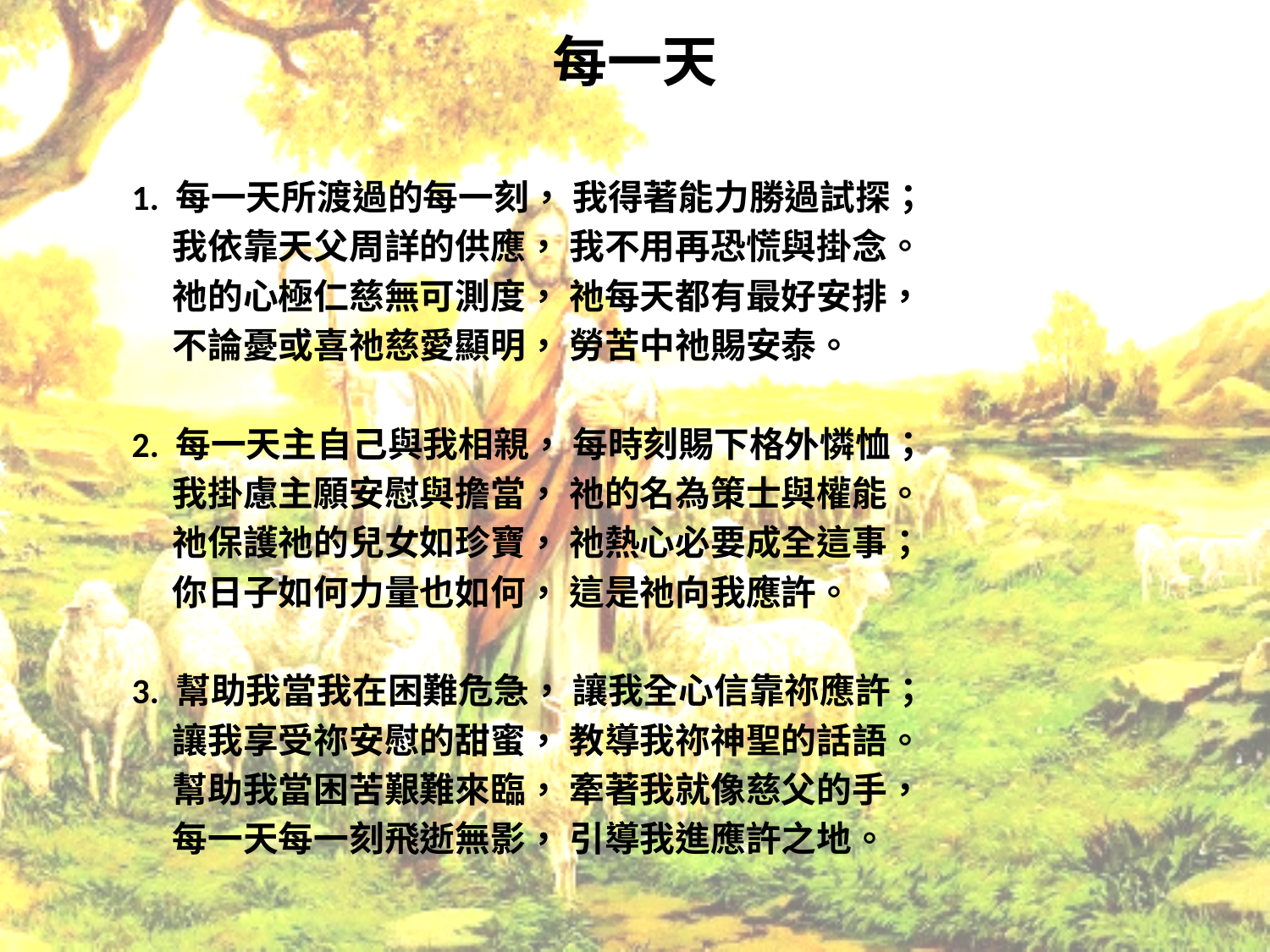

# 每一天
1. 每一天所渡過的每一刻， 我得著能力勝過試探；
    我依靠天父周詳的供應， 我不用再恐慌與掛念。
    祂的心極仁慈無可測度， 祂每天都有最好安排，
    不論憂或喜祂慈愛顯明， 勞苦中祂賜安泰。

2. 每一天主自己與我相親， 每時刻賜下格外憐恤；
    我掛慮主願安慰與擔當， 祂的名為策士與權能。
    祂保護祂的兒女如珍寶， 祂熱心必要成全這事；
    你日子如何力量也如何， 這是祂向我應許。

3. 幫助我當我在困難危急， 讓我全心信靠祢應許；
    讓我享受祢安慰的甜蜜， 教導我祢神聖的話語。
    幫助我當困苦艱難來臨， 牽著我就像慈父的手，
    每一天每一刻飛逝無影， 引導我進應許之地。